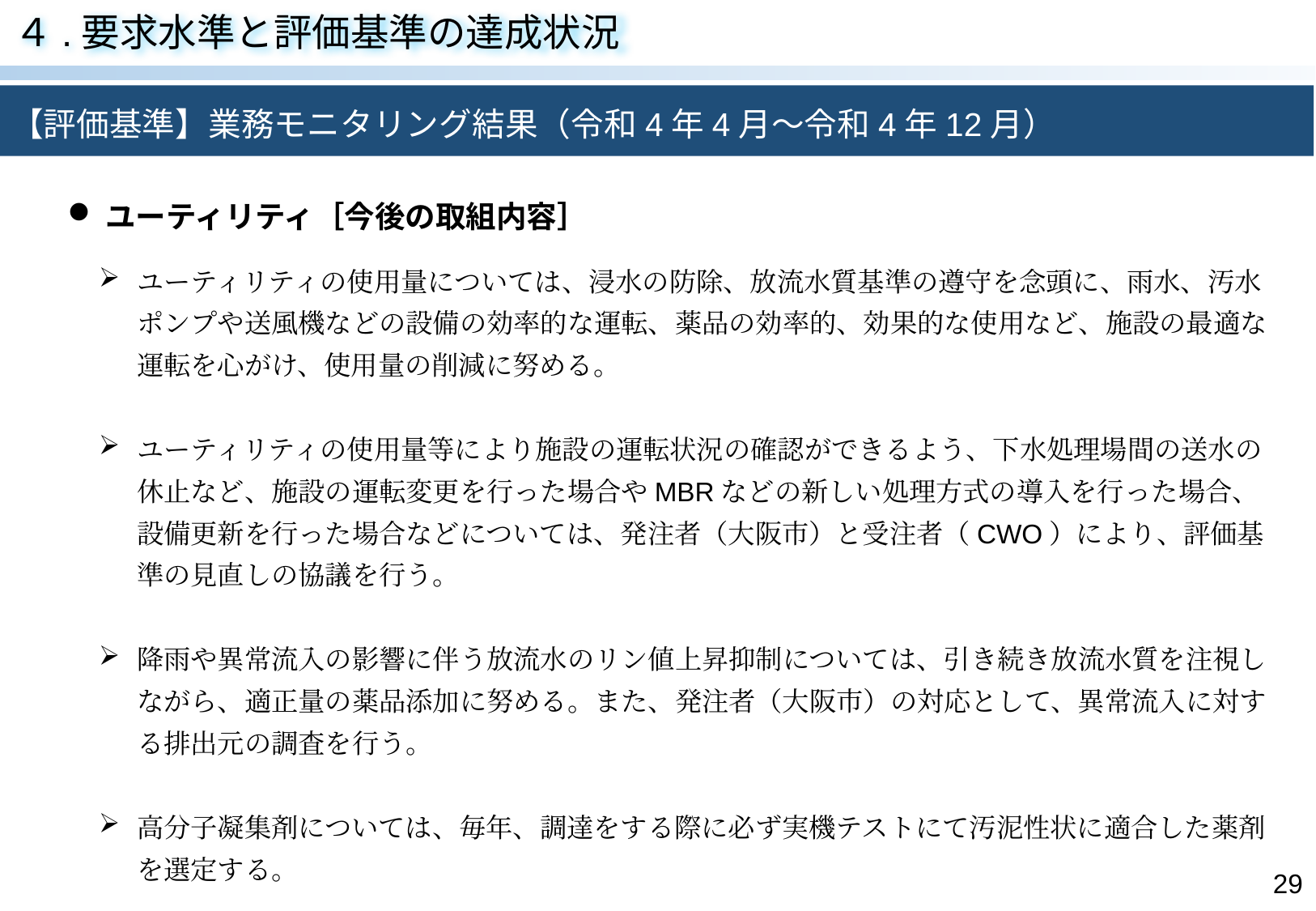

４.要求水準と評価基準の達成状況
【評価基準】業務モニタリング結果（令和4年4月～令和4年12月）
ユーティリティ［今後の取組内容］
ユーティリティの使用量については、浸水の防除、放流水質基準の遵守を念頭に、雨水、汚水ポンプや送風機などの設備の効率的な運転、薬品の効率的、効果的な使用など、施設の最適な運転を心がけ、使用量の削減に努める。

ユーティリティの使用量等により施設の運転状況の確認ができるよう、下水処理場間の送水の休止など、施設の運転変更を行った場合やMBRなどの新しい処理方式の導入を行った場合、設備更新を行った場合などについては、発注者（大阪市）と受注者（CWO）により、評価基準の見直しの協議を行う。

降雨や異常流入の影響に伴う放流水のリン値上昇抑制については、引き続き放流水質を注視しながら、適正量の薬品添加に努める。また、発注者（大阪市）の対応として、異常流入に対する排出元の調査を行う。

高分子凝集剤については、毎年、調達をする際に必ず実機テストにて汚泥性状に適合した薬剤を選定する。
29